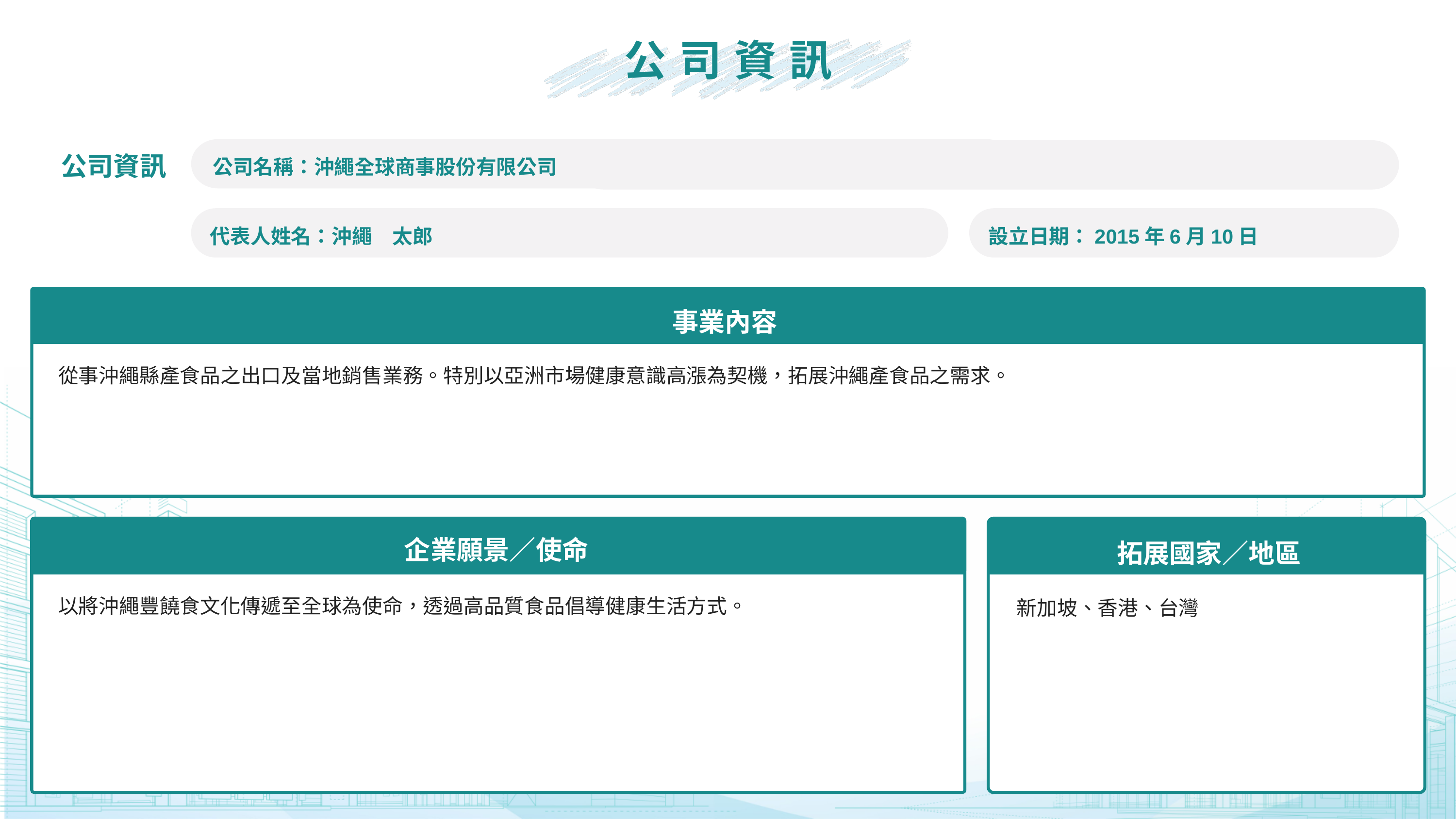

公司資訊

公司資訊
公司名稱：沖繩全球商事股份有限公司

代表人姓名：沖繩　太郎
設立日期：2015年6月10日

事業內容

從事沖繩縣產食品之出口及當地銷售業務。特別以亞洲市場健康意識高漲為契機，拓展沖繩產食品之需求。

企業願景／使命
拓展國家／地區

以將沖繩豐饒食文化傳遞至全球為使命，透過高品質食品倡導健康生活方式。
新加坡、香港、台灣